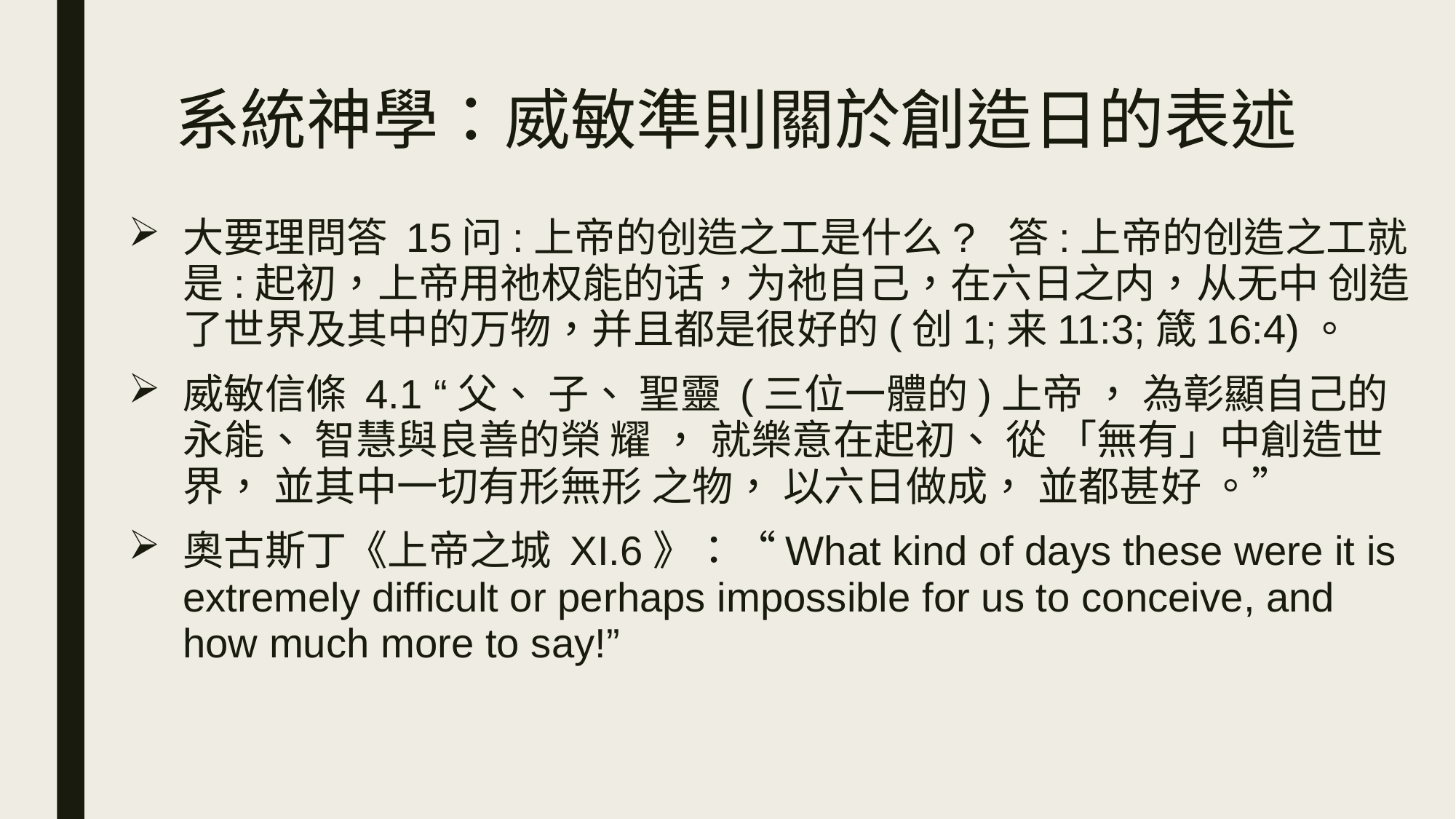

# 系統神學：威敏準則關於創造日的表述
大要理問答 15问:上帝的创造之工是什么?  答:上帝的创造之工就是:起初，上帝用祂权能的话，为祂自己，在六日之内，从无中 创造了世界及其中的万物，并且都是很好的(创1;来11:3;箴16:4)。
威敏信條 4.1 “父、 子、 聖靈 (三位一體的)上帝 ， 為彰顯自己的永能、 智慧與良善的榮 耀 ， 就樂意在起初、 從 「無有」中創造世界， 並其中一切有形無形 之物， 以六日做成， 並都甚好 。”
奧古斯丁《上帝之城 XI.6》：“What kind of days these were it is extremely difficult or perhaps impossible for us to conceive, and how much more to say!”